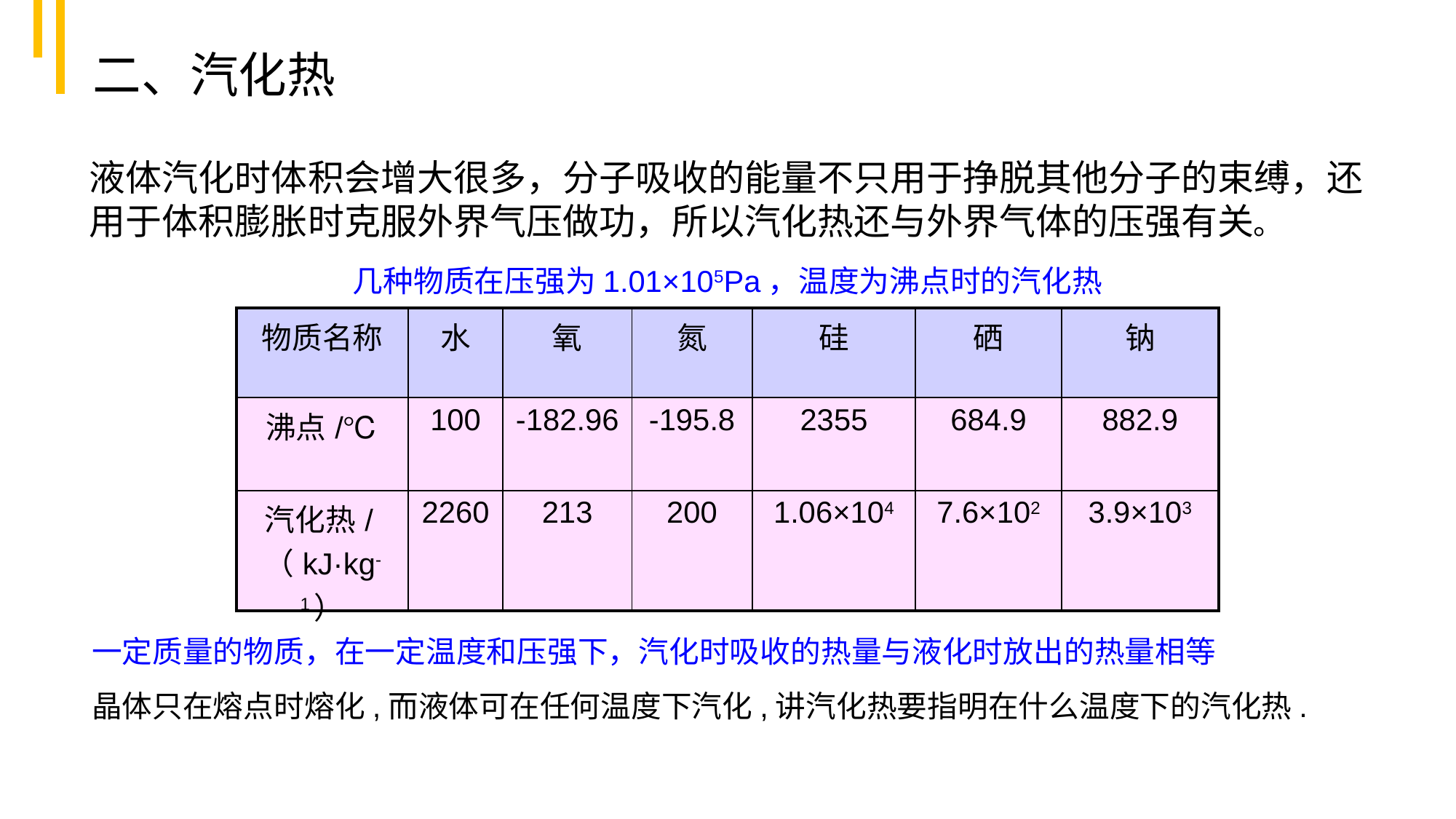

二、汽化热
液体汽化时体积会增大很多，分子吸收的能量不只用于挣脱其他分子的束缚，还用于体积膨胀时克服外界气压做功，所以汽化热还与外界气体的压强有关。
几种物质在压强为1.01×105Pa，温度为沸点时的汽化热
| 物质名称 | 水 | 氧 | 氮 | 硅 | 硒 | 钠 |
| --- | --- | --- | --- | --- | --- | --- |
| 沸点/℃ | 100 | -182.96 | -195.8 | 2355 | 684.9 | 882.9 |
| 汽化热/（kJ·kg-1） | 2260 | 213 | 200 | 1.06×104 | 7.6×102 | 3.9×103 |
一定质量的物质，在一定温度和压强下，汽化时吸收的热量与液化时放出的热量相等
晶体只在熔点时熔化,而液体可在任何温度下汽化,讲汽化热要指明在什么温度下的汽化热.